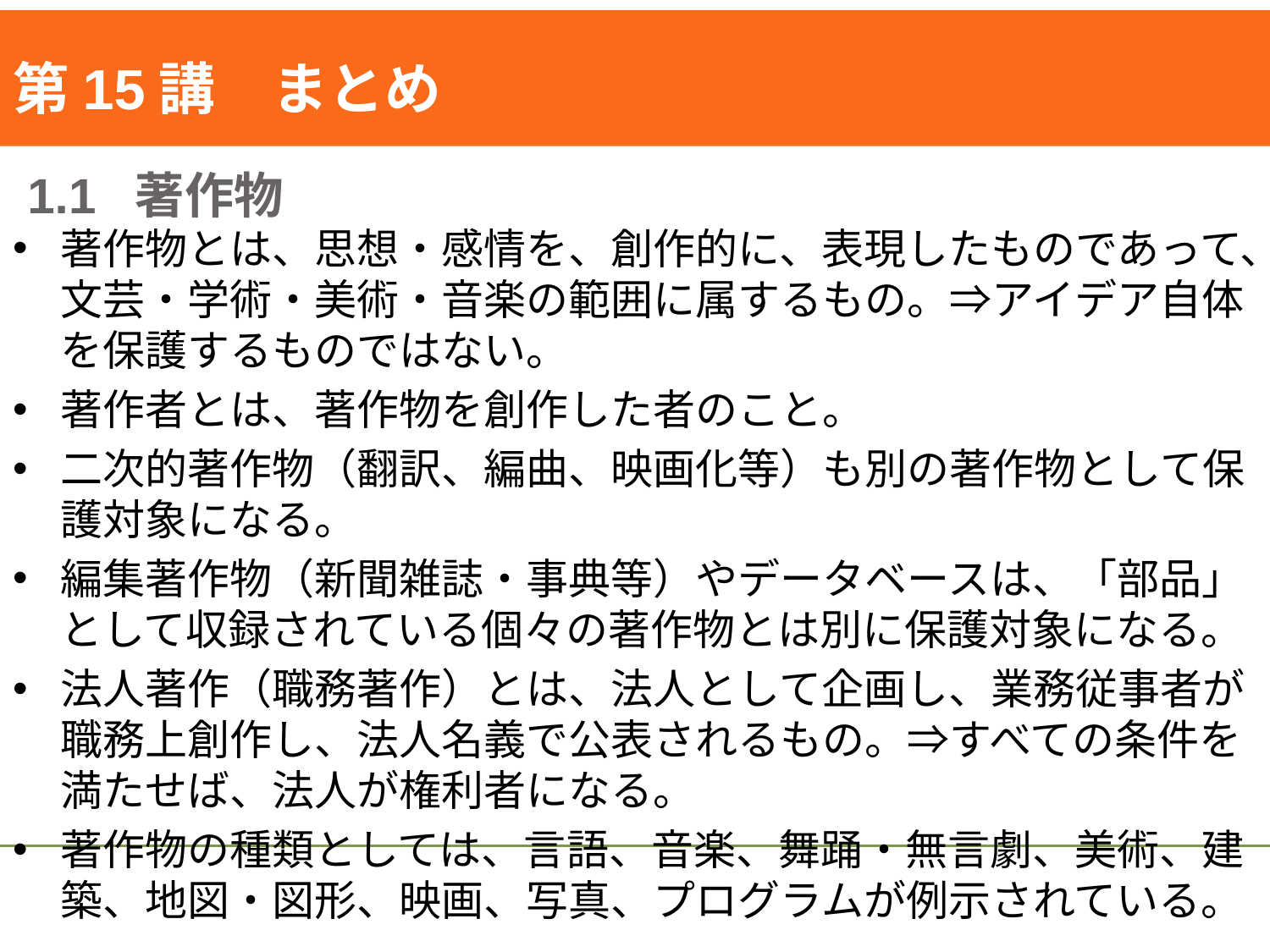

#
第15講　まとめ
1.1  著作物
著作物とは、思想・感情を、創作的に、表現したものであって、文芸・学術・美術・音楽の範囲に属するもの。⇒アイデア自体を保護するものではない。
著作者とは、著作物を創作した者のこと。
二次的著作物（翻訳、編曲、映画化等）も別の著作物として保護対象になる。
編集著作物（新聞雑誌・事典等）やデータベースは、「部品」として収録されている個々の著作物とは別に保護対象になる。
法人著作（職務著作）とは、法人として企画し、業務従事者が職務上創作し、法人名義で公表されるもの。⇒すべての条件を満たせば、法人が権利者になる。
著作物の種類としては、言語、音楽、舞踊・無言劇、美術、建築、地図・図形、映画、写真、プログラムが例示されている。